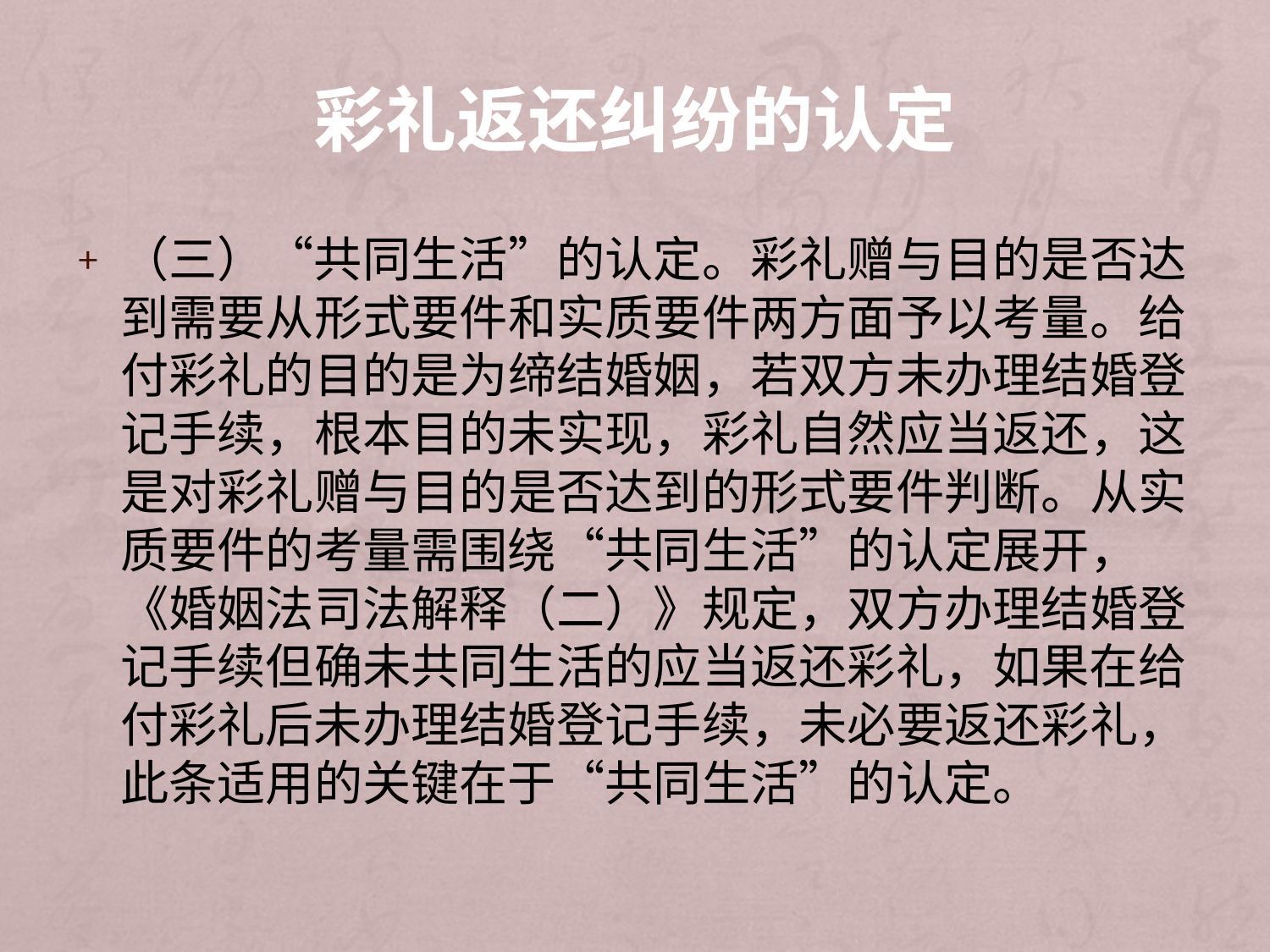

# 彩礼返还纠纷的认定
（三）“共同生活”的认定。彩礼赠与目的是否达到需要从形式要件和实质要件两方面予以考量。给付彩礼的目的是为缔结婚姻，若双方未办理结婚登记手续，根本目的未实现，彩礼自然应当返还，这是对彩礼赠与目的是否达到的形式要件判断。从实质要件的考量需围绕“共同生活”的认定展开，《婚姻法司法解释（二）》规定，双方办理结婚登记手续但确未共同生活的应当返还彩礼，如果在给付彩礼后未办理结婚登记手续，未必要返还彩礼，此条适用的关键在于“共同生活”的认定。